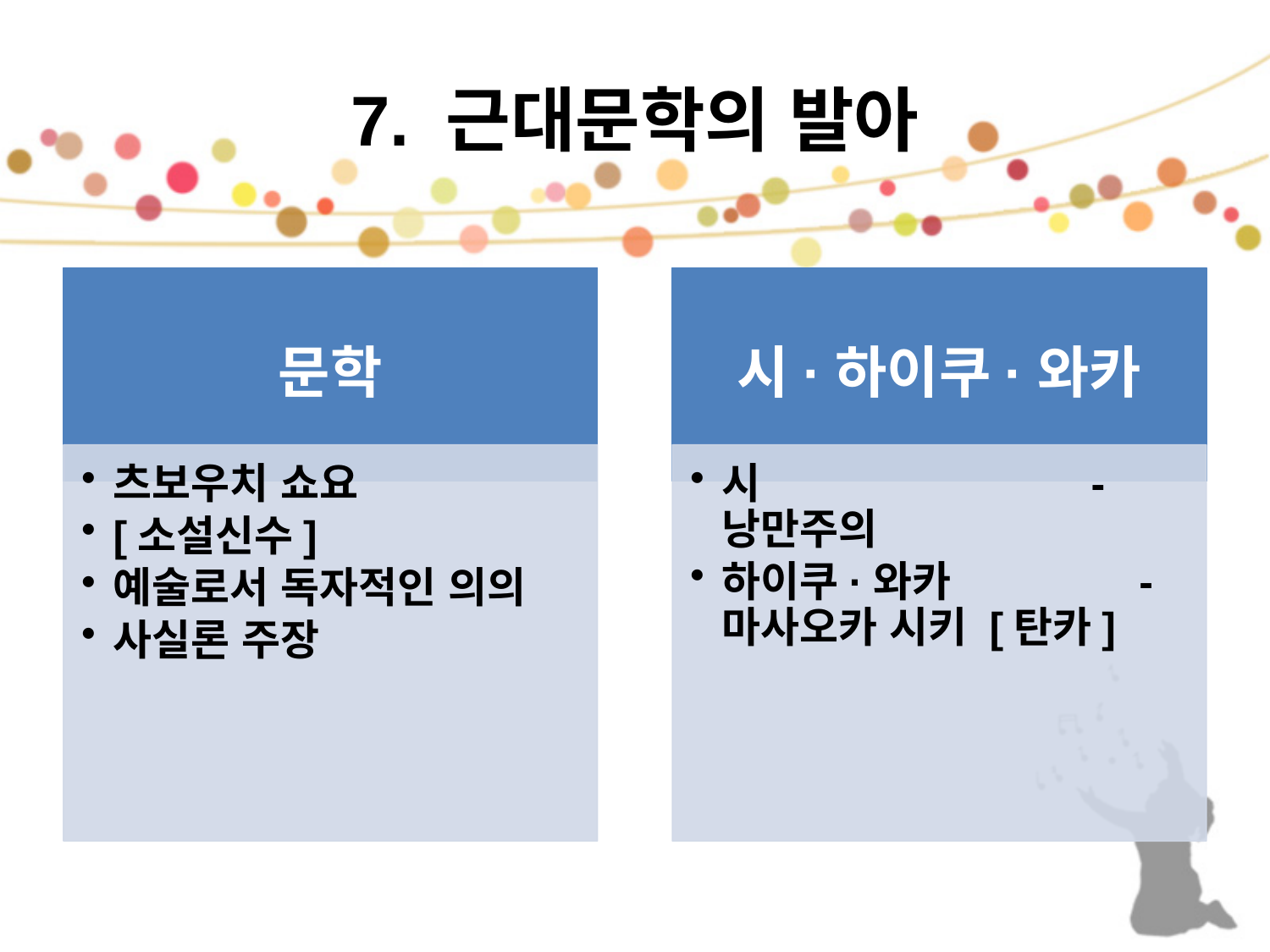

# 7. 근대문학의 발아
문학
츠보우치 쇼요
[소설신수]
예술로서 독자적인 의의
사실론 주장
시·하이쿠·와카
시                           -낭만주의
하이쿠·와카               -마사오카 시키 [탄카]